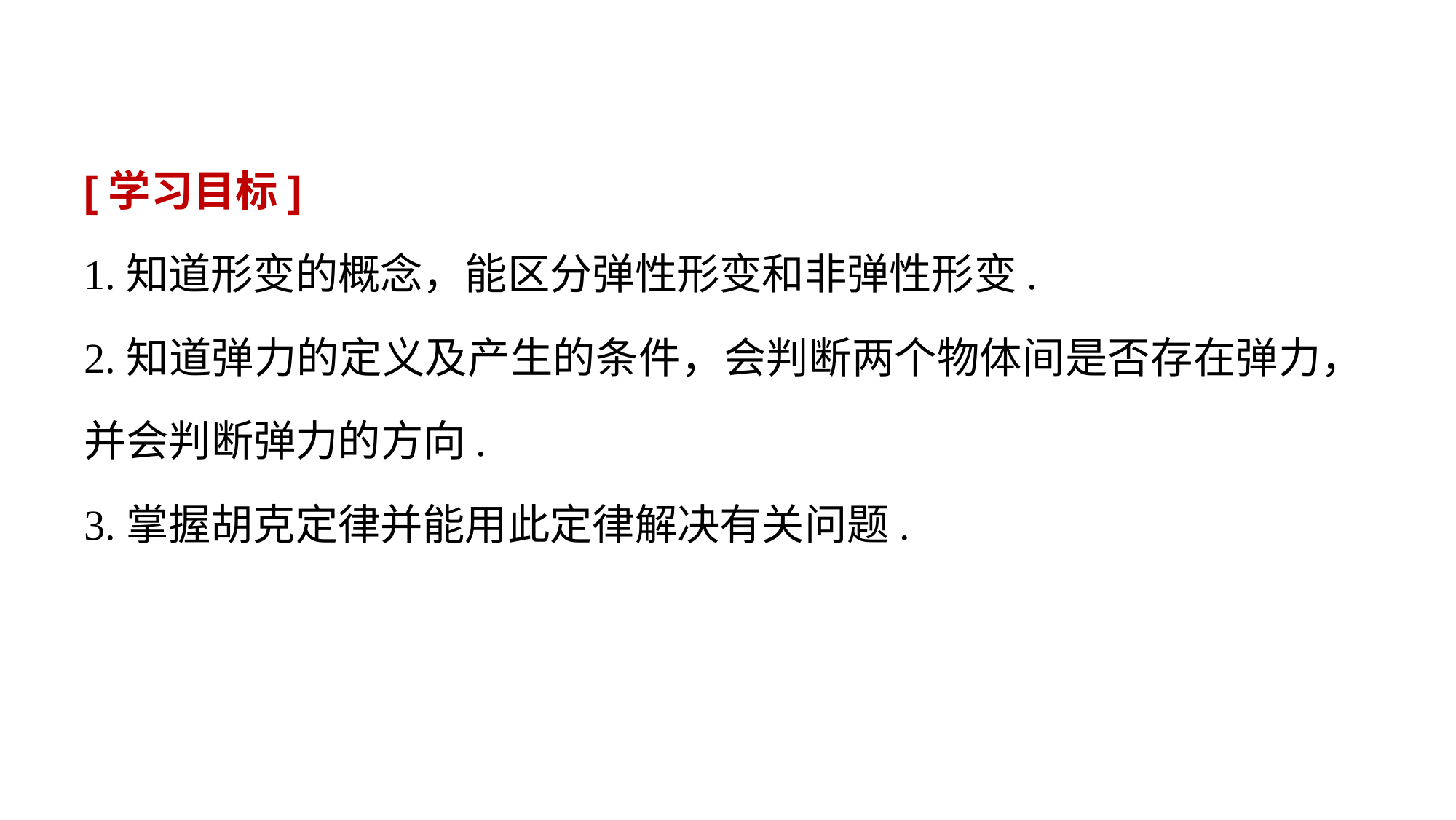

[学习目标]
1.知道形变的概念，能区分弹性形变和非弹性形变.
2.知道弹力的定义及产生的条件，会判断两个物体间是否存在弹力，并会判断弹力的方向.
3.掌握胡克定律并能用此定律解决有关问题.